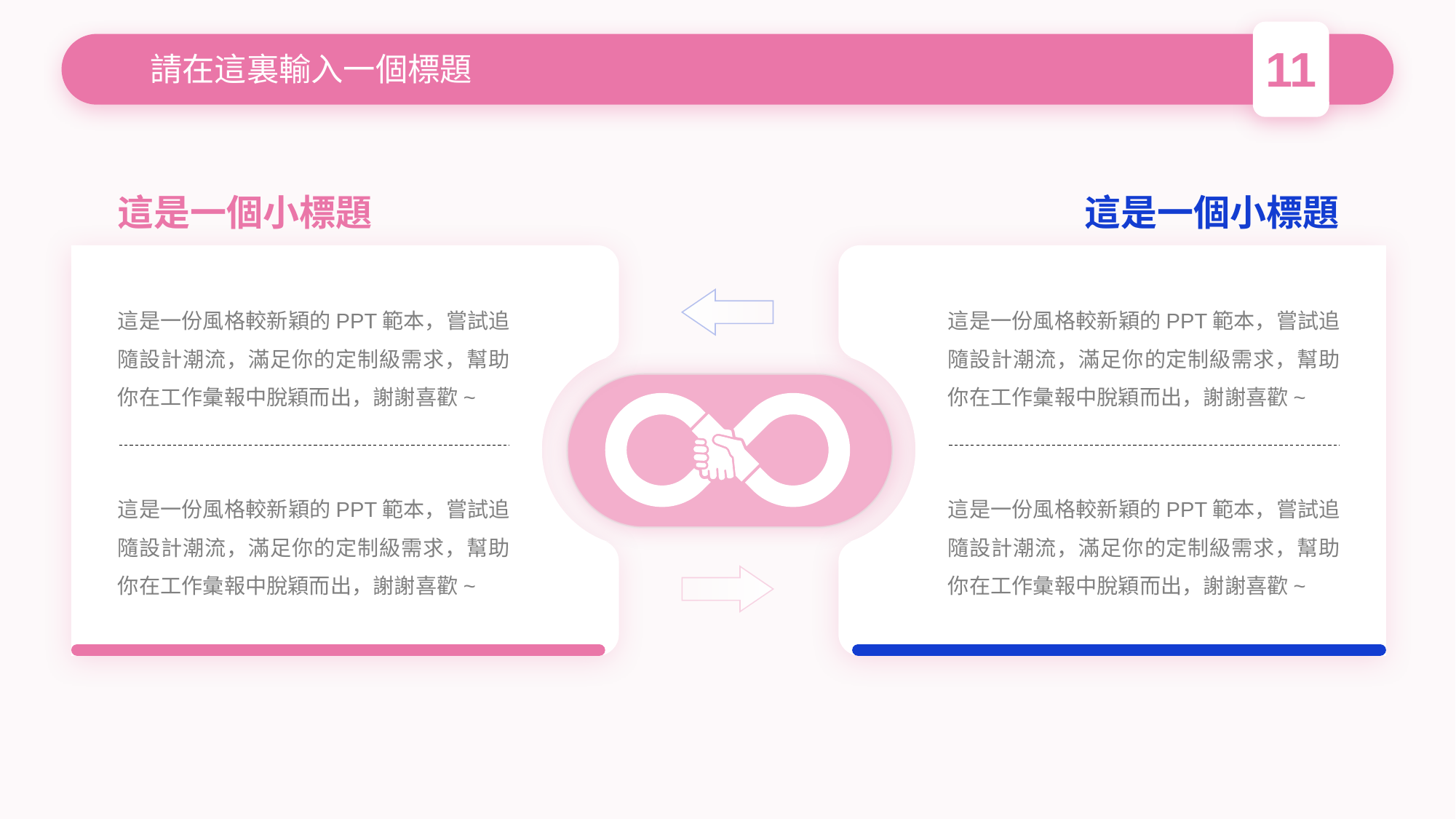

11
# 請在這裏輸入一個標題
這是一個小標題
這是一個小標題

這是一份風格較新穎的PPT範本，嘗試追隨設計潮流，滿足你的定制級需求，幫助你在工作彙報中脫穎而出，謝謝喜歡~
這是一份風格較新穎的PPT範本，嘗試追隨設計潮流，滿足你的定制級需求，幫助你在工作彙報中脫穎而出，謝謝喜歡~
這是一份風格較新穎的PPT範本，嘗試追隨設計潮流，滿足你的定制級需求，幫助你在工作彙報中脫穎而出，謝謝喜歡~
這是一份風格較新穎的PPT範本，嘗試追隨設計潮流，滿足你的定制級需求，幫助你在工作彙報中脫穎而出，謝謝喜歡~